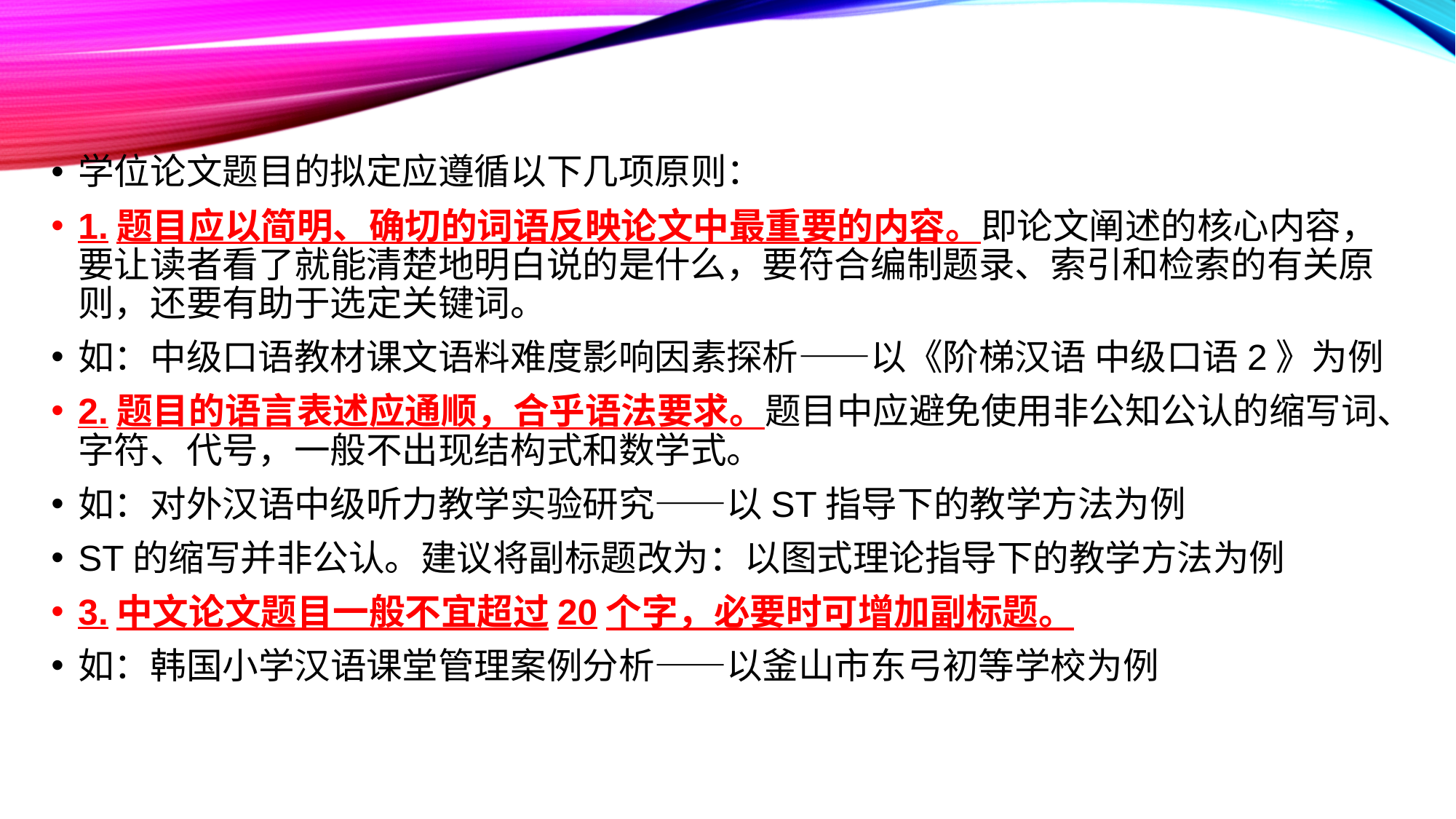

学位论文题目的拟定应遵循以下几项原则：
1.题目应以简明、确切的词语反映论文中最重要的内容。即论文阐述的核心内容，要让读者看了就能清楚地明白说的是什么，要符合编制题录、索引和检索的有关原则，还要有助于选定关键词。
如：中级口语教材课文语料难度影响因素探析——以《阶梯汉语 中级口语2》为例
2.题目的语言表述应通顺，合乎语法要求。题目中应避免使用非公知公认的缩写词、字符、代号，一般不出现结构式和数学式。
如：对外汉语中级听力教学实验研究——以ST指导下的教学方法为例
ST的缩写并非公认。建议将副标题改为：以图式理论指导下的教学方法为例
3.中文论文题目一般不宜超过20个字，必要时可增加副标题。
如：韩国小学汉语课堂管理案例分析——以釜山市东弓初等学校为例